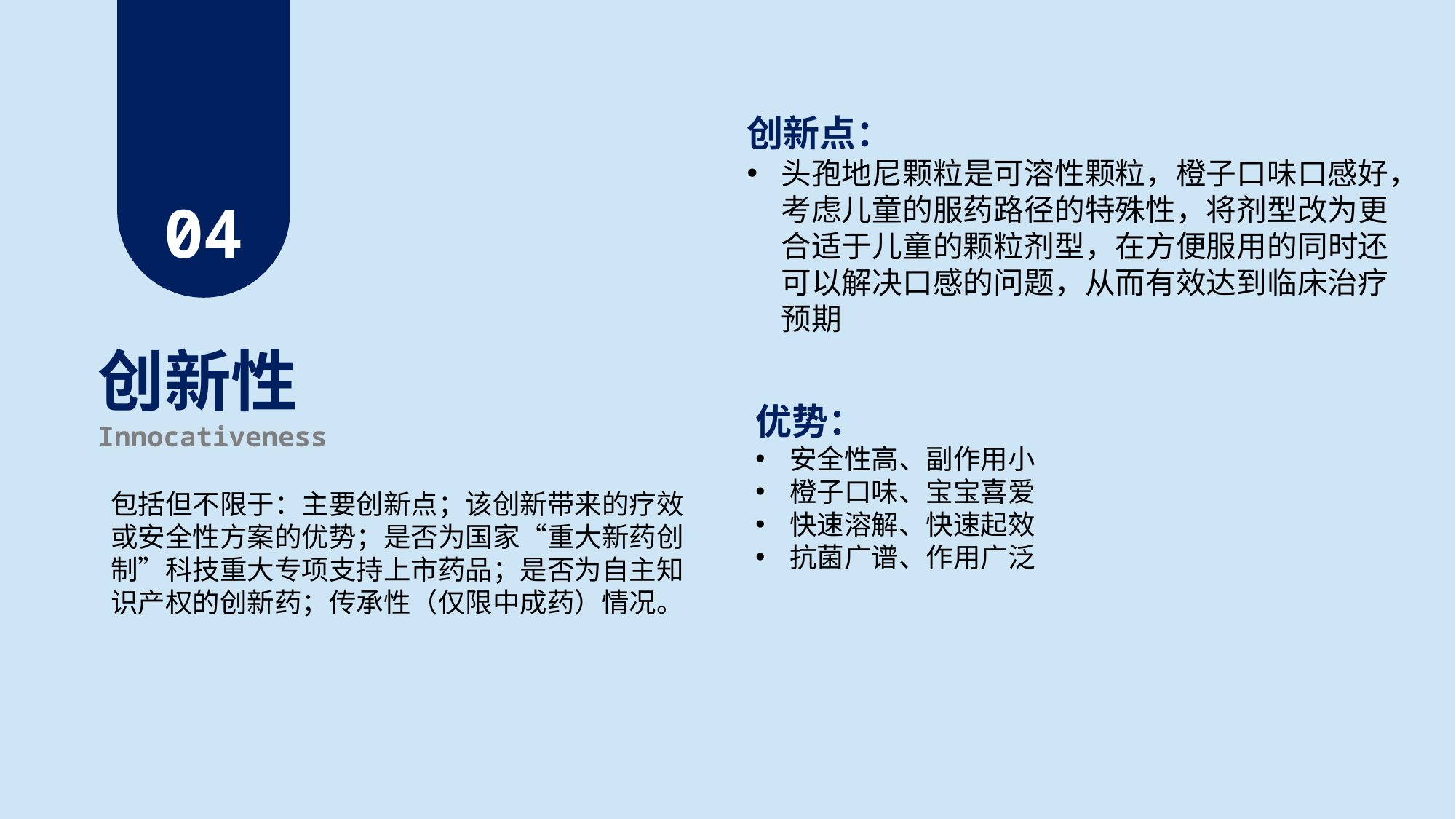

创新点：
头孢地尼颗粒是可溶性颗粒，橙子口味口感好，考虑儿童的服药路径的特殊性，将剂型改为更合适于儿童的颗粒剂型，在方便服用的同时还可以解决口感的问题，从而有效达到临床治疗预期
04
创新性
Innocativeness
优势：
安全性高、副作用小
橙子口味、宝宝喜爱
快速溶解、快速起效
抗菌广谱、作用广泛
包括但不限于：主要创新点；该创新带来的疗效或安全性方案的优势；是否为国家“重大新药创制”科技重大专项支持上市药品；是否为自主知识产权的创新药；传承性（仅限中成药）情况。